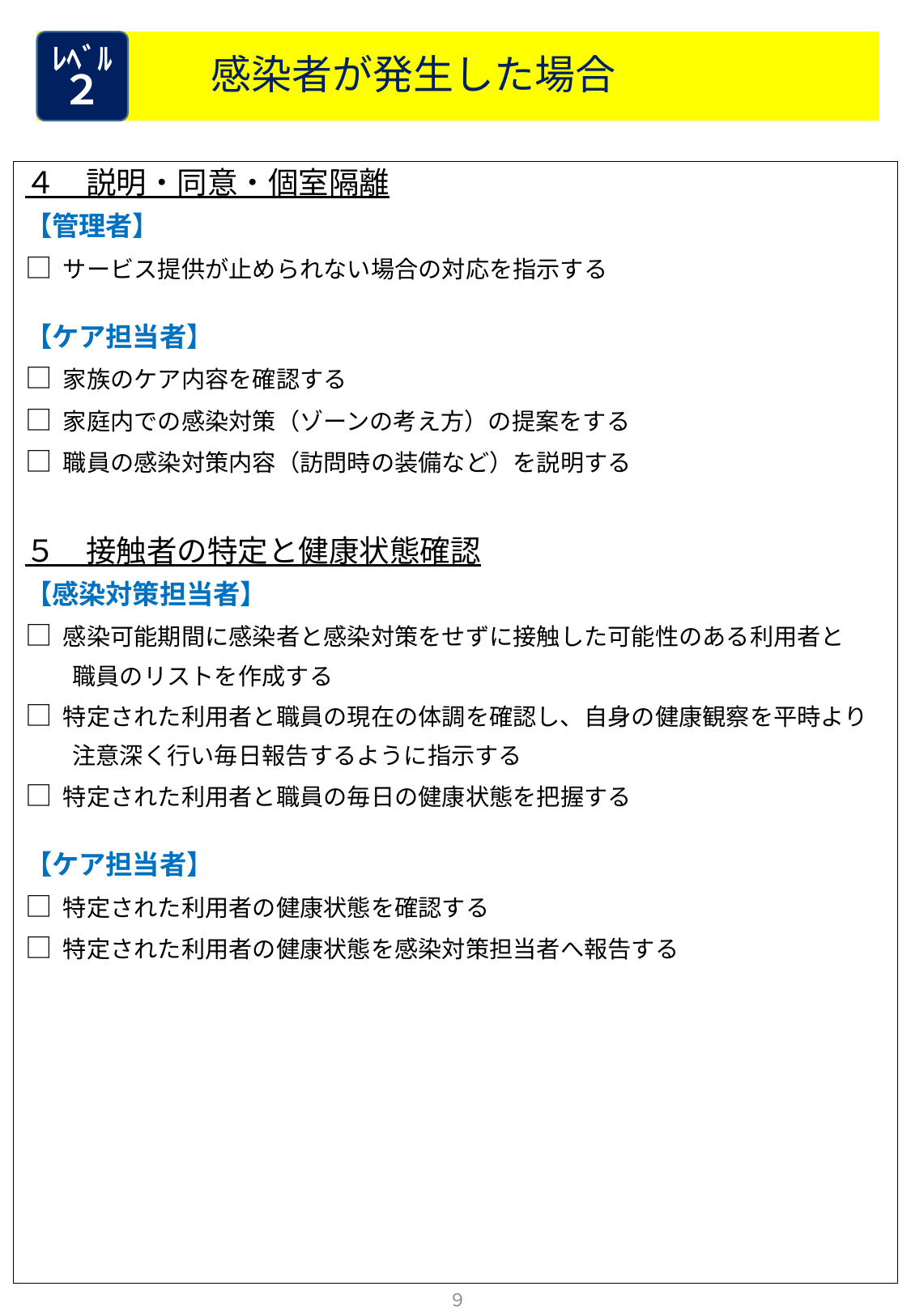

感染者が発生した場合
ﾚﾍﾞﾙ
２
４　説明・同意・個室隔離
【管理者】
□ サービス提供が止められない場合の対応を指示する

【ケア担当者】
□ 家族のケア内容を確認する
□ 家庭内での感染対策（ゾーンの考え方）の提案をする
□ 職員の感染対策内容（訪問時の装備など）を説明する

５　接触者の特定と健康状態確認
【感染対策担当者】
□ 感染可能期間に感染者と感染対策をせずに接触した可能性のある利用者と
　　職員のリストを作成する
□ 特定された利用者と職員の現在の体調を確認し、自身の健康観察を平時より
　　注意深く行い毎日報告するように指示する
□ 特定された利用者と職員の毎日の健康状態を把握する

【ケア担当者】
□ 特定された利用者の健康状態を確認する
□ 特定された利用者の健康状態を感染対策担当者へ報告する

９